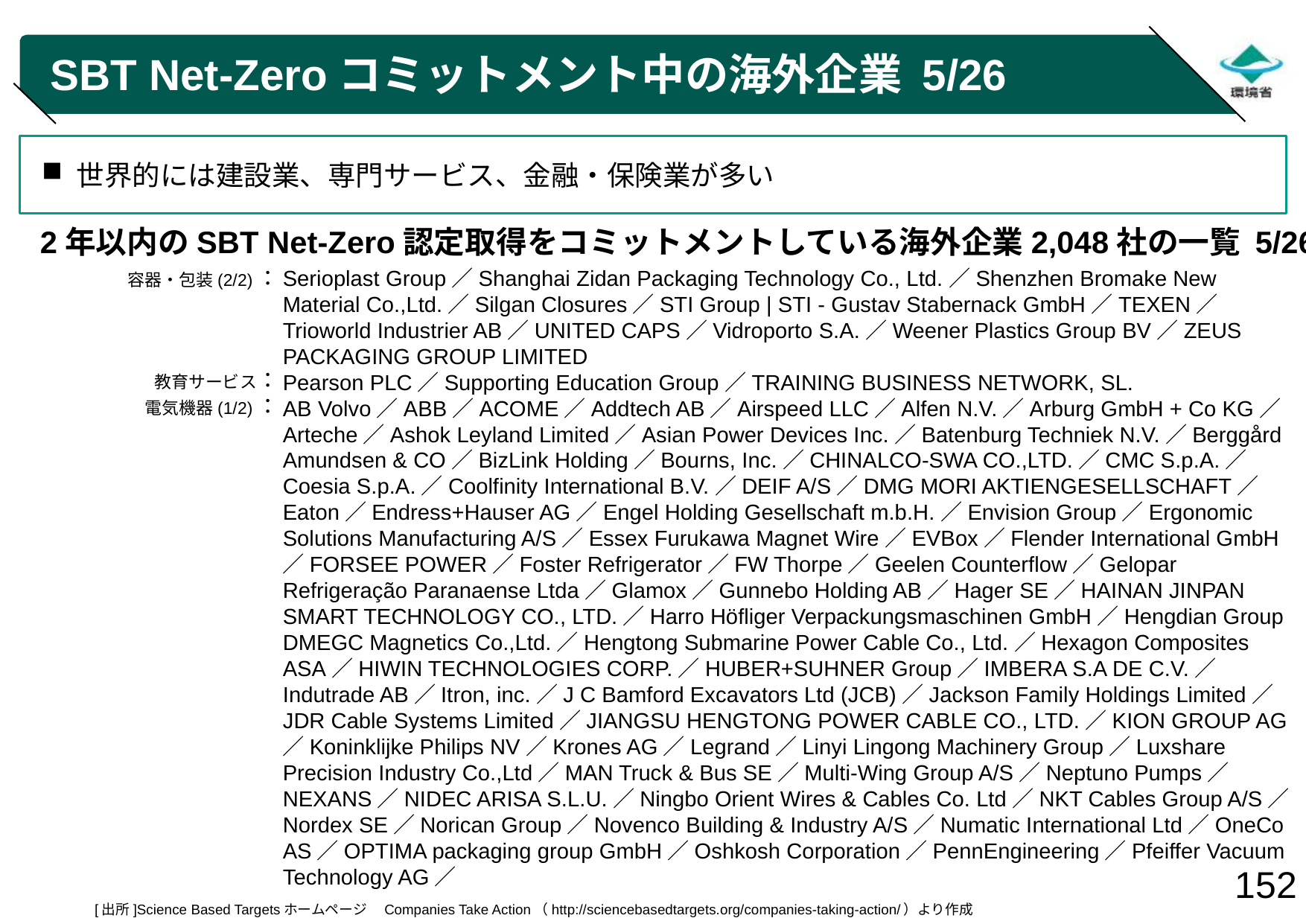

# SBT Net-Zeroコミットメント中の海外企業 5/26
世界的には建設業、専門サービス、金融・保険業が多い
2年以内のSBT Net-Zero認定取得をコミットメントしている海外企業2,048社の一覧 5/26
容器・包装(2/2)：

教育サービス：
電気機器(1/2)：
Serioplast Group／Shanghai Zidan Packaging Technology Co., Ltd.／Shenzhen Bromake New Material Co.,Ltd.／Silgan Closures／STI Group | STI - Gustav Stabernack GmbH／TEXEN／Trioworld Industrier AB／UNITED CAPS／Vidroporto S.A.／Weener Plastics Group BV／ZEUS PACKAGING GROUP LIMITED
Pearson PLC／Supporting Education Group／TRAINING BUSINESS NETWORK, SL.
AB Volvo／ABB／ACOME／Addtech AB／Airspeed LLC／Alfen N.V.／Arburg GmbH + Co KG／Arteche／Ashok Leyland Limited／Asian Power Devices Inc.／Batenburg Techniek N.V.／Berggård Amundsen & CO／BizLink Holding／Bourns, Inc.／CHINALCO-SWA CO.,LTD.／CMC S.p.A.／Coesia S.p.A.／Coolfinity International B.V.／DEIF A/S／DMG MORI AKTIENGESELLSCHAFT／Eaton／Endress+Hauser AG／Engel Holding Gesellschaft m.b.H.／Envision Group／Ergonomic Solutions Manufacturing A/S／Essex Furukawa Magnet Wire／EVBox／Flender International GmbH／FORSEE POWER／Foster Refrigerator／FW Thorpe／Geelen Counterflow／Gelopar Refrigeração Paranaense Ltda／Glamox／Gunnebo Holding AB／Hager SE／HAINAN JINPAN SMART TECHNOLOGY CO., LTD.／Harro Höfliger Verpackungsmaschinen GmbH／Hengdian Group DMEGC Magnetics Co.,Ltd.／Hengtong Submarine Power Cable Co., Ltd.／Hexagon Composites ASA／HIWIN TECHNOLOGIES CORP.／HUBER+SUHNER Group／IMBERA S.A DE C.V.／Indutrade AB／Itron, inc.／J C Bamford Excavators Ltd (JCB)／Jackson Family Holdings Limited／JDR Cable Systems Limited／JIANGSU HENGTONG POWER CABLE CO., LTD.／KION GROUP AG／Koninklijke Philips NV／Krones AG／Legrand／Linyi Lingong Machinery Group／Luxshare Precision Industry Co.,Ltd／MAN Truck & Bus SE／Multi-Wing Group A/S／Neptuno Pumps／NEXANS／NIDEC ARISA S.L.U.／Ningbo Orient Wires & Cables Co. Ltd／NKT Cables Group A/S／Nordex SE／Norican Group／Novenco Building & Industry A/S／Numatic International Ltd／OneCo AS／OPTIMA packaging group GmbH／Oshkosh Corporation／PennEngineering／Pfeiffer Vacuum Technology AG／
[出所]Science Based Targetsホームページ　Companies Take Action（http://sciencebasedtargets.org/companies-taking-action/）より作成